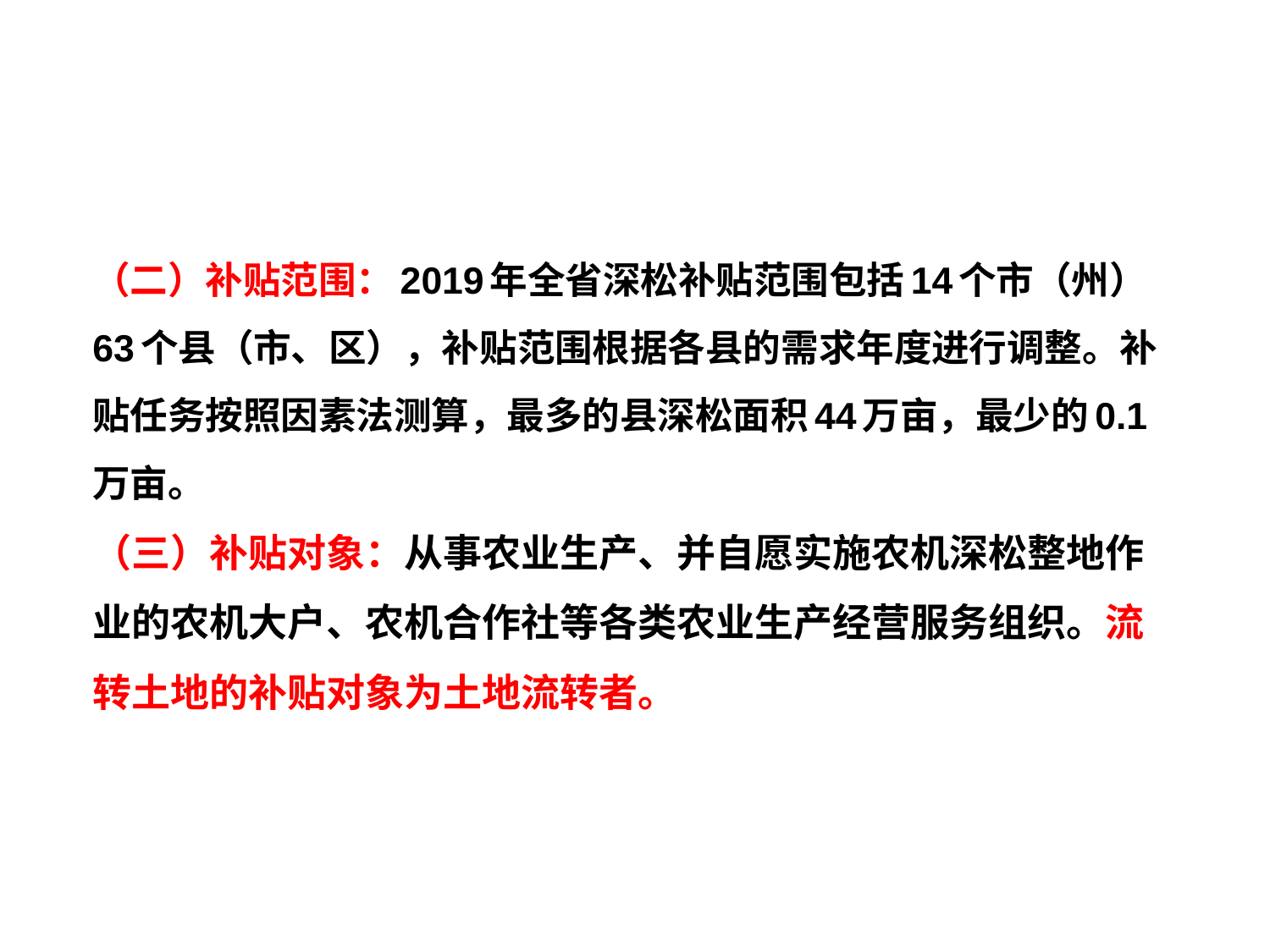

# （二）补贴范围：2019年全省深松补贴范围包括14个市（州）63个县（市、区），补贴范围根据各县的需求年度进行调整。补贴任务按照因素法测算，最多的县深松面积44万亩，最少的0.1万亩。 （三）补贴对象：从事农业生产、并自愿实施农机深松整地作业的农机大户、农机合作社等各类农业生产经营服务组织。流转土地的补贴对象为土地流转者。